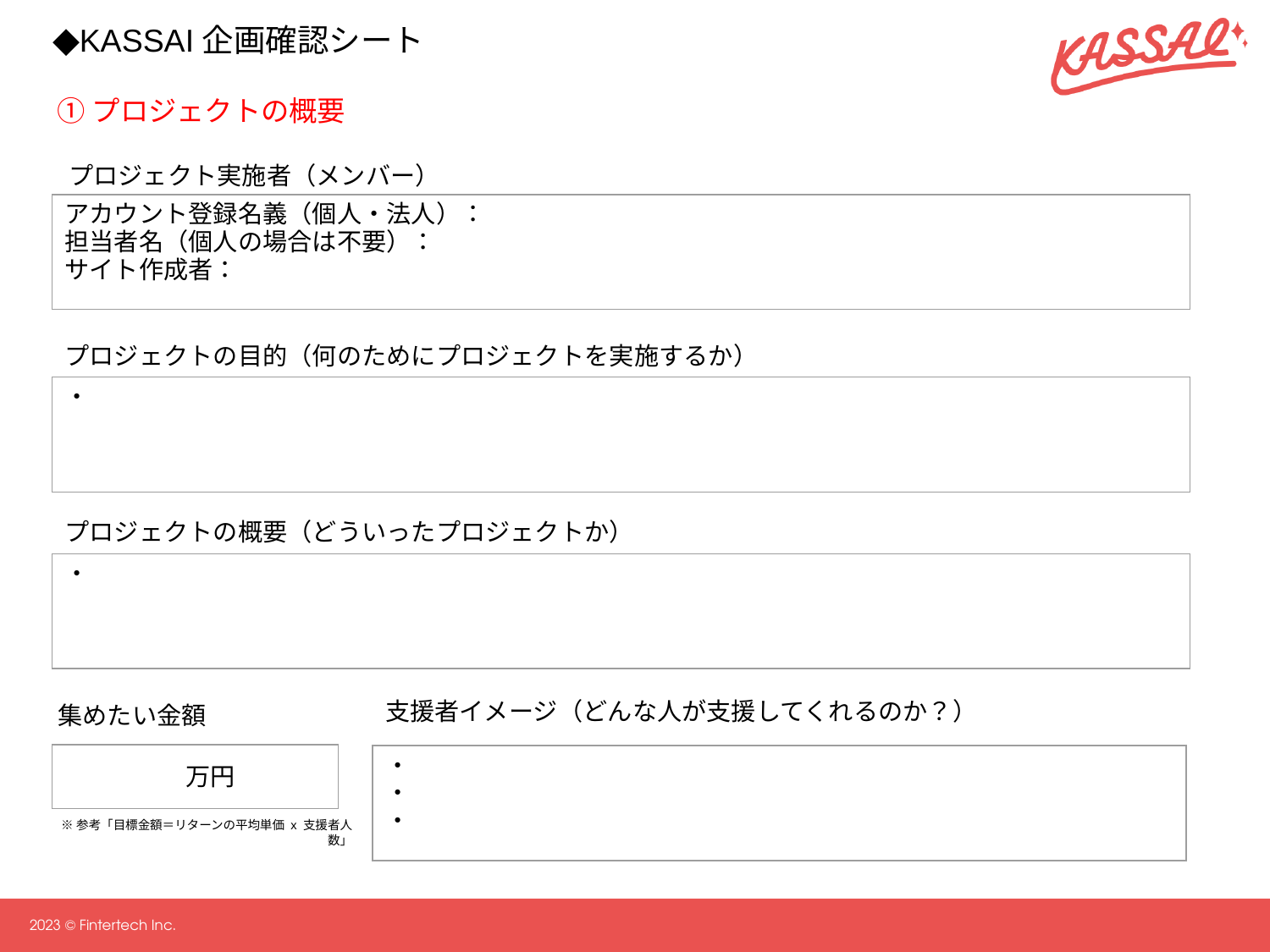

◆KASSAI企画確認シート
アイディアシート①
①プロジェクトの概要
プロジェクト実施者（メンバー）
| アカウント登録名義（個人・法人）： 担当者名（個人の場合は不要）： サイト作成者： |
| --- |
プロジェクトの目的（何のためにプロジェクトを実施するか）
| ・ |
| --- |
プロジェクトの概要（どういったプロジェクトか）
| ・ |
| --- |
支援者イメージ（どんな人が支援してくれるのか？）
集めたい金額
| 万円 |
| --- |
| ・ ・ ・ |
| --- |
※参考「目標金額＝リターンの平均単価 x 支援者人数」